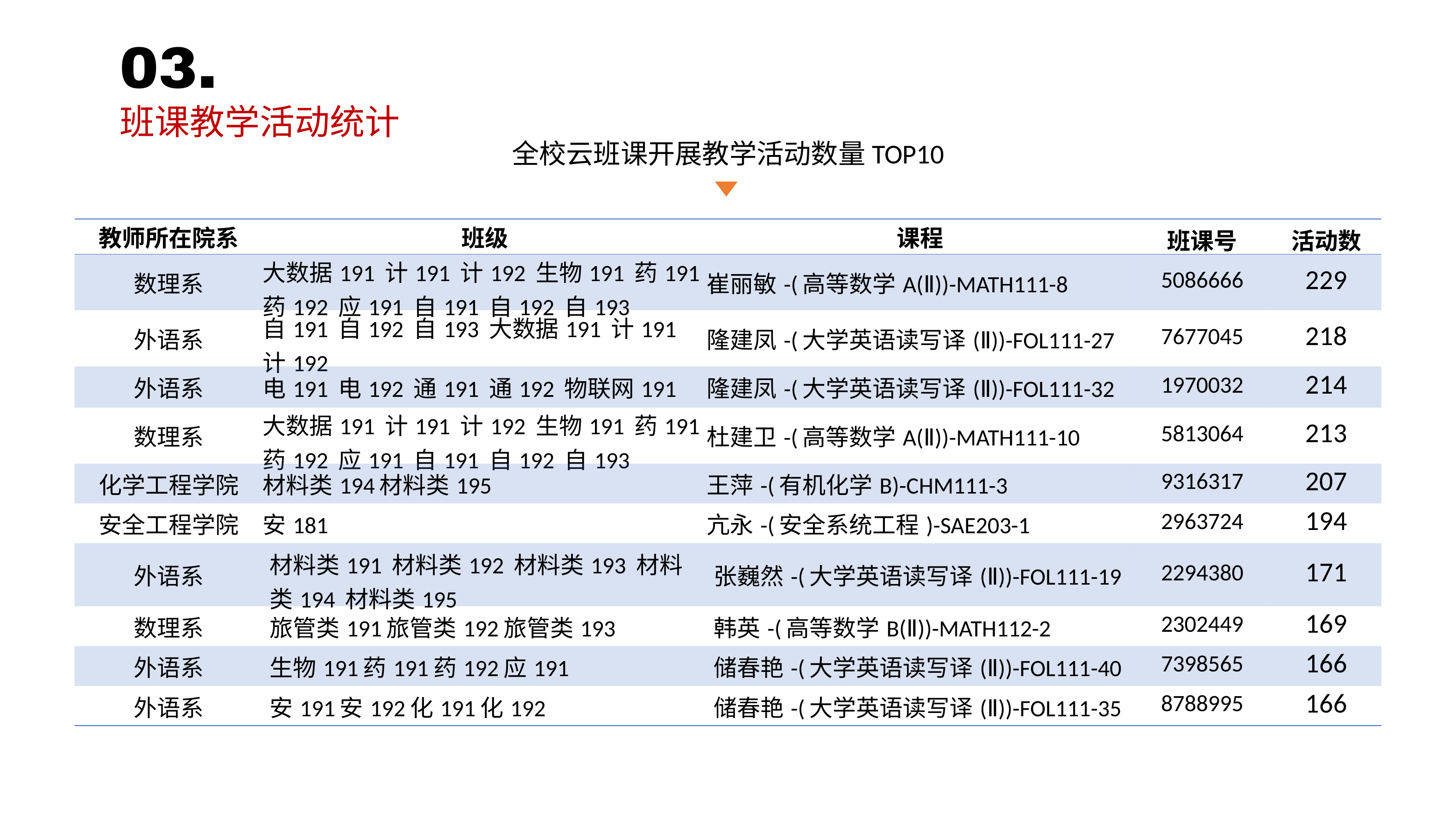

03.
班课教学活动统计
全校云班课开展教学活动数量TOP10

| 教师所在院系 | 班级 | 课程 | 班课号 | 活动数 |
| --- | --- | --- | --- | --- |
| 数理系 | 大数据191 计191 计192 生物191 药191 药192 应191 自191 自192 自193 | 崔丽敏-(高等数学A(Ⅱ))-MATH111-8 | 5086666 | 229 |
| 外语系 | 自191 自192 自193 大数据191 计191 计192 | 隆建凤-(大学英语读写译(Ⅱ))-FOL111-27 | 7677045 | 218 |
| 外语系 | 电191 电192 通191 通192 物联网191 | 隆建凤-(大学英语读写译(Ⅱ))-FOL111-32 | 1970032 | 214 |
| 数理系 | 大数据191 计191 计192 生物191 药191 药192 应191 自191 自192 自193 | 杜建卫-(高等数学A(Ⅱ))-MATH111-10 | 5813064 | 213 |
| 化学工程学院 | 材料类194材料类195 | 王萍-(有机化学B)-CHM111-3 | 9316317 | 207 |
| 安全工程学院 | 安181 | 亢永-(安全系统工程)-SAE203-1 | 2963724 | 194 |
| 外语系 | 材料类191 材料类192 材料类193 材料类194 材料类195 | 张巍然-(大学英语读写译(Ⅱ))-FOL111-19 | 2294380 | 171 |
| 数理系 | 旅管类191旅管类192旅管类193 | 韩英-(高等数学B(Ⅱ))-MATH112-2 | 2302449 | 169 |
| 外语系 | 生物191药191药192应191 | 储春艳-(大学英语读写译(Ⅱ))-FOL111-40 | 7398565 | 166 |
| 外语系 | 安191安192化191化192 | 储春艳-(大学英语读写译(Ⅱ))-FOL111-35 | 8788995 | 166 |